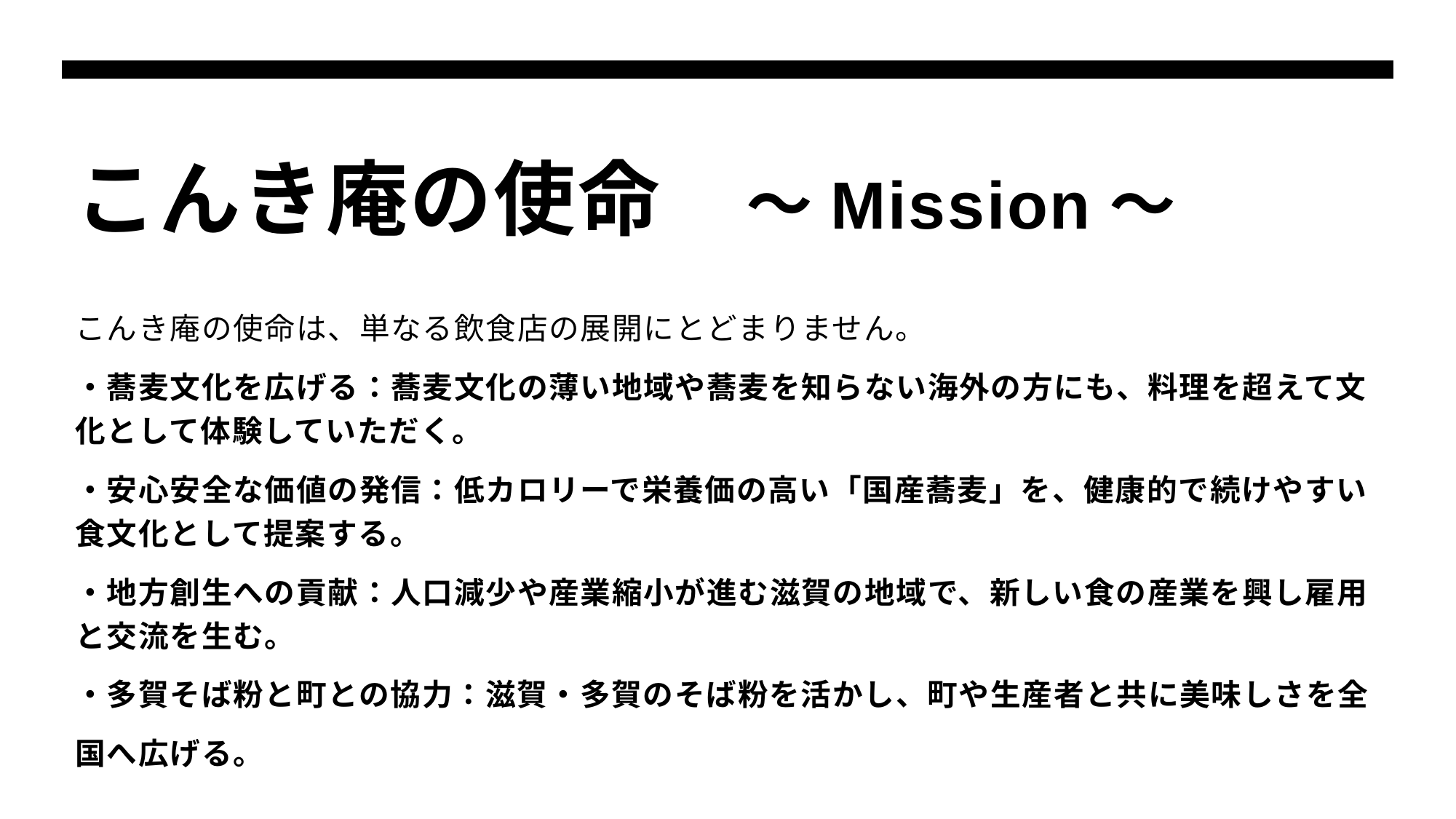

# こんき庵の使命　〜Mission〜
こんき庵の使命は、単なる飲食店の展開にとどまりません。
・蕎麦文化を広げる：蕎麦文化の薄い地域や蕎麦を知らない海外の方にも、料理を超えて文化として体験していただく。
・安心安全な価値の発信：低カロリーで栄養価の高い「国産蕎麦」を、健康的で続けやすい食文化として提案する。
・地方創生への貢献：人口減少や産業縮小が進む滋賀の地域で、新しい食の産業を興し雇用と交流を生む。
・多賀そば粉と町との協力：滋賀・多賀のそば粉を活かし、町や生産者と共に美味しさを全
国へ広げる。